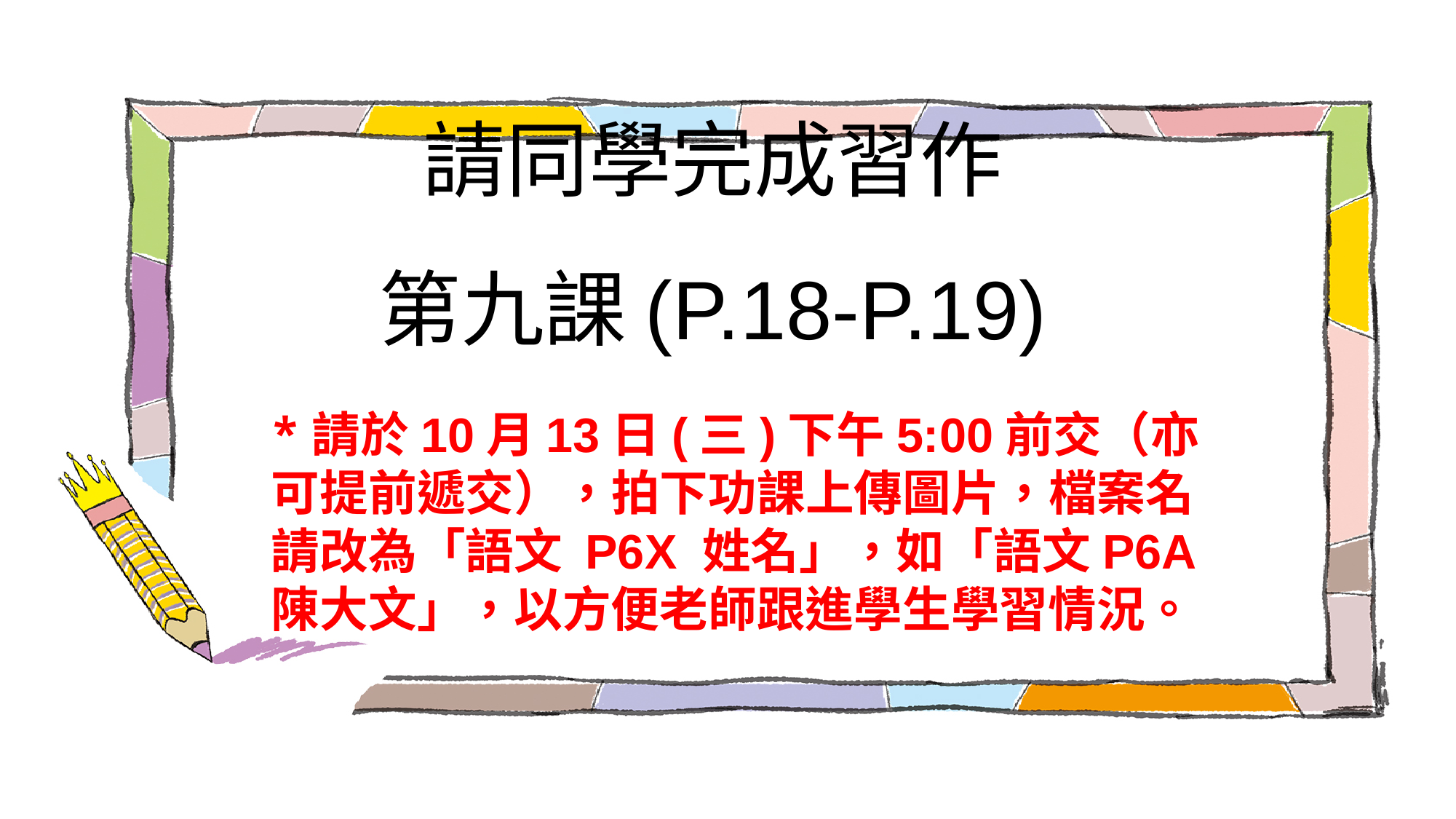

# 請同學完成習作 第九課(P.18-P.19)
*請於10月13日(三)下午5:00前交（亦可提前遞交），拍下功課上傳圖片，檔案名請改為「語文 P6X 姓名」，如「語文P6A 陳大文」，以方便老師跟進學生學習情況。